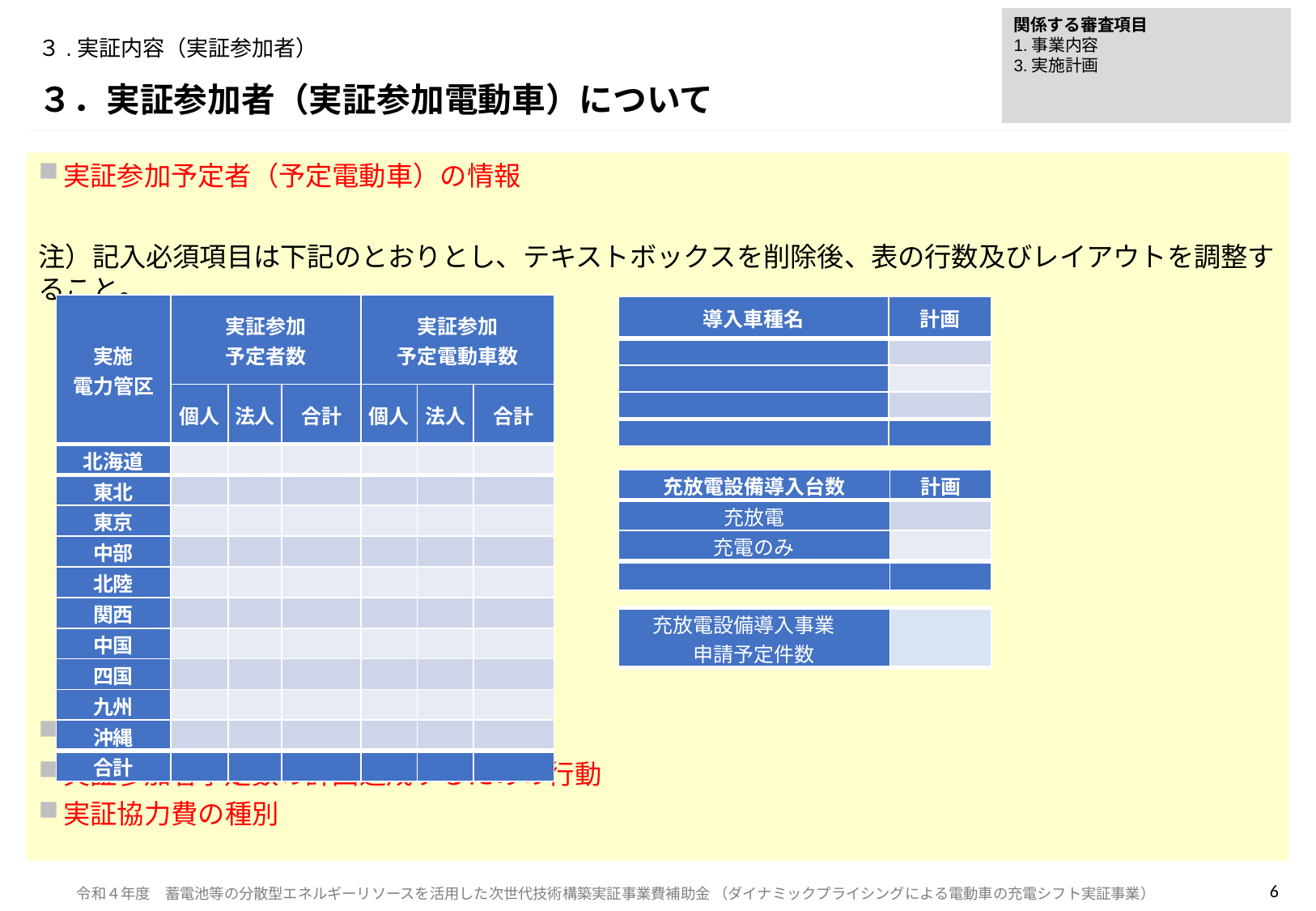

関係する審査項目
1.事業内容
3.実施計画
# ３.実証内容（実証参加者）
３．実証参加者（実証参加電動車）について

実証参加予定者（予定電動車）の情報

注）記入必須項目は下記のとおりとし、テキストボックスを削除後、表の行数及びレイアウトを調整すること。

実証参加者の募集方法と参加
実証参加者予定数の計画達成するための行動
実証協力費の種別
| 実施 電力管区 | 実証参加 予定者数 |  |  | 実証参加 予定電動車数 |  |  |
| --- | --- | --- | --- | --- | --- | --- |
| 実施電力管区 | 個人 | 法人 | 合計 | 個人 | 法人 | 合計 |
| 北海道 |  |  |  |  |  |  |
| 東北 |  |  |  |  |  |  |
| 東京 |  |  |  |  |  |  |
| 中部 |  |  |  |  |  |  |
| 北陸 |  |  |  |  |  |  |
| 関西 |  |  |  |  |  |  |
| 中国 |  |  |  |  |  |  |
| 四国 |  |  |  |  |  |  |
| 九州 |  |  |  |  |  |  |
| 沖縄 |  |  |  |  |  |  |
| 合計 |  |  |  |  |  |  |
| 導入車種名 | 計画 |
| --- | --- |
|  |  |
|  |  |
|  |  |
|  |  |
| 充放電設備導入台数 | 計画 |
| --- | --- |
| 充放電 |  |
| 充電のみ |  |
|  |  |
| 充放電設備導入事業　 申請予定件数 |  |
| --- | --- |